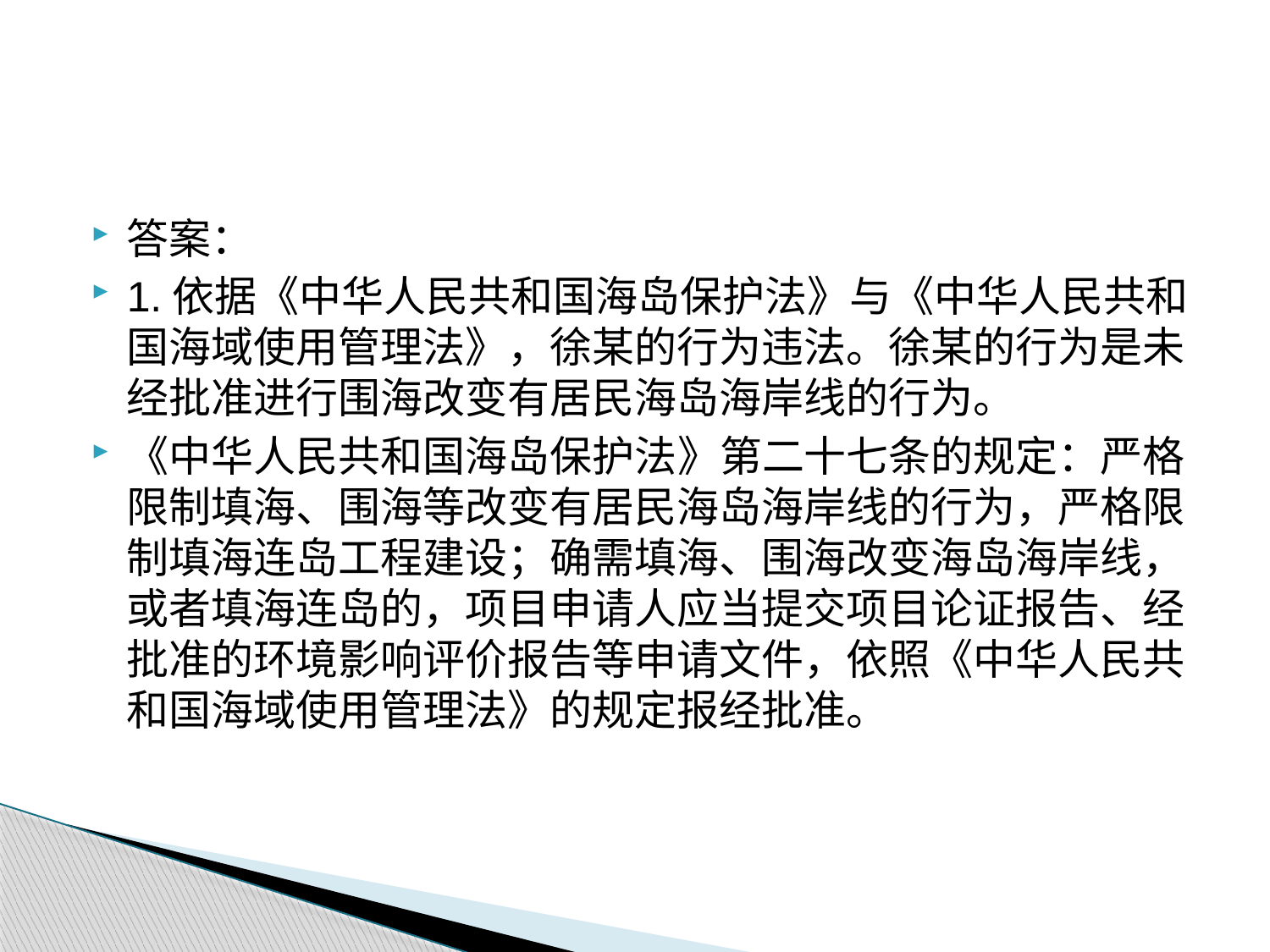

#
答案：
1.依据《中华人民共和国海岛保护法》与《中华人民共和国海域使用管理法》，徐某的行为违法。徐某的行为是未经批准进行围海改变有居民海岛海岸线的行为。
《中华人民共和国海岛保护法》第二十七条的规定：严格限制填海、围海等改变有居民海岛海岸线的行为，严格限制填海连岛工程建设；确需填海、围海改变海岛海岸线，或者填海连岛的，项目申请人应当提交项目论证报告、经批准的环境影响评价报告等申请文件，依照《中华人民共和国海域使用管理法》的规定报经批准。